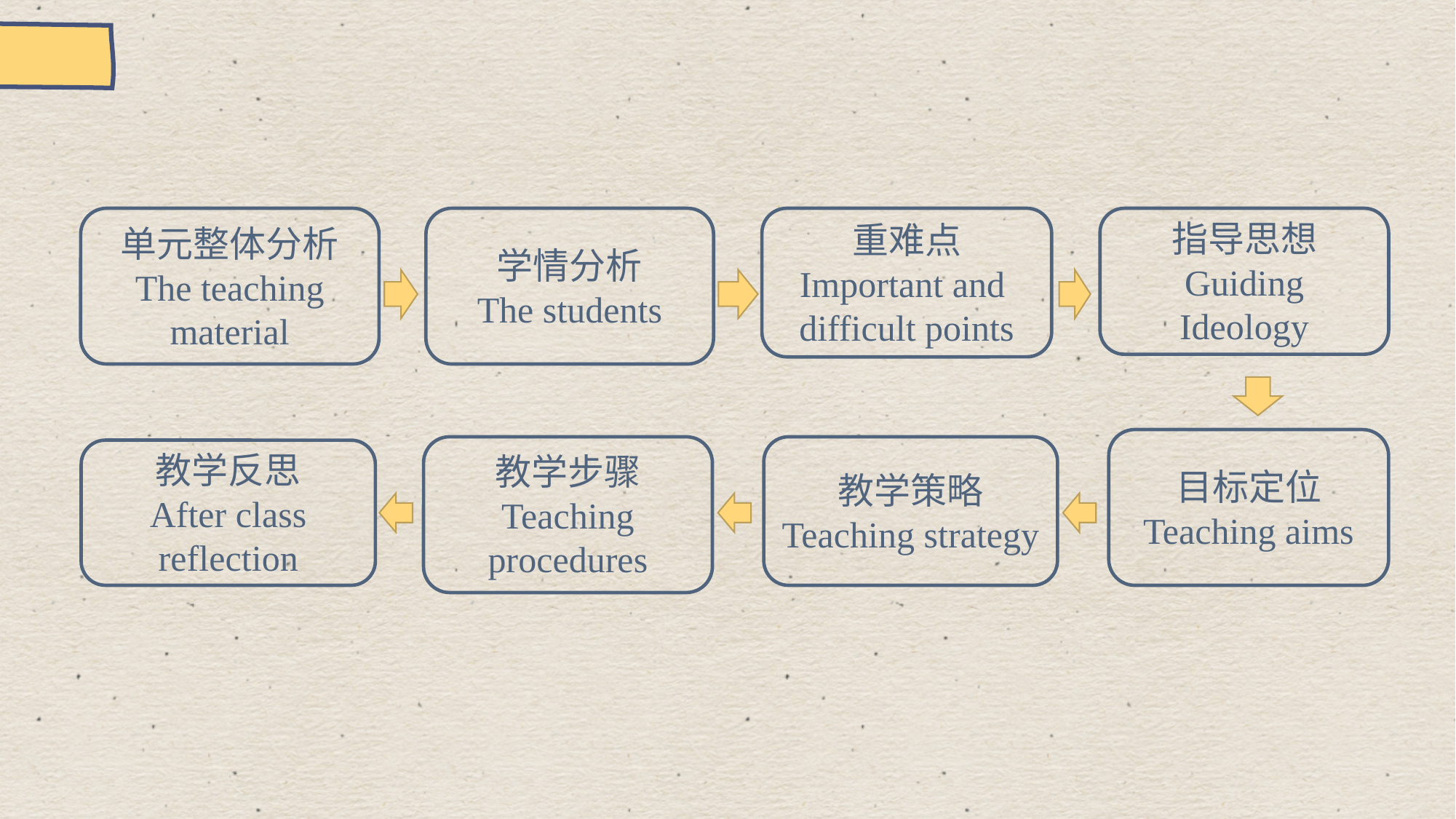

单元整体分析
The teaching material
学情分析
The students
重难点
Important and  difficult points
指导思想
Guiding
Ideology

目标定位
Teaching aims
教学步骤
Teaching procedures
教学策略
Teaching strategy
教学反思
After class reflection